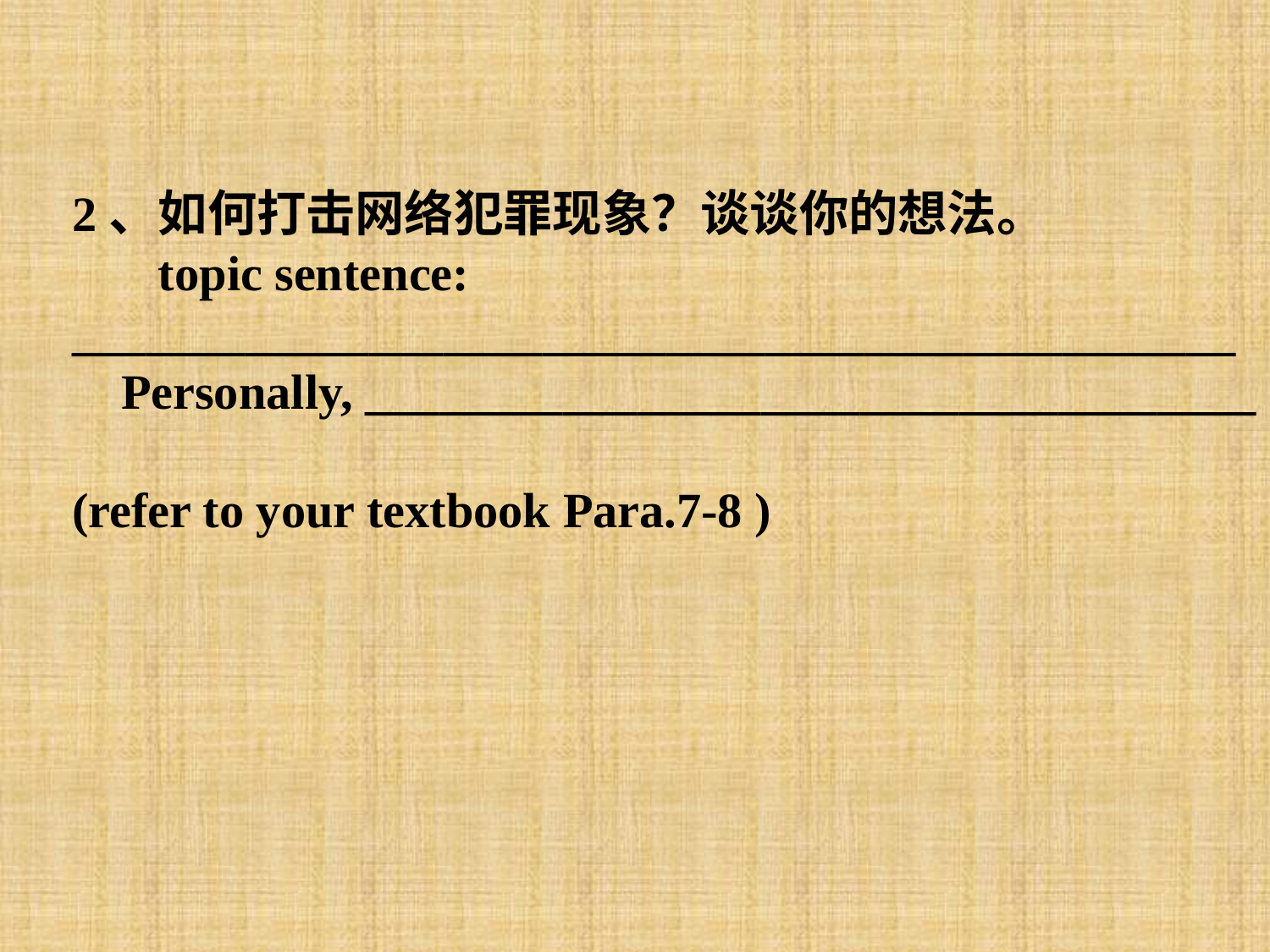

2、如何打击网络犯罪现象？谈谈你的想法。
       topic sentence:
_______________________________________________
    Personally, ____________________________________

(refer to your textbook Para.7-8 )